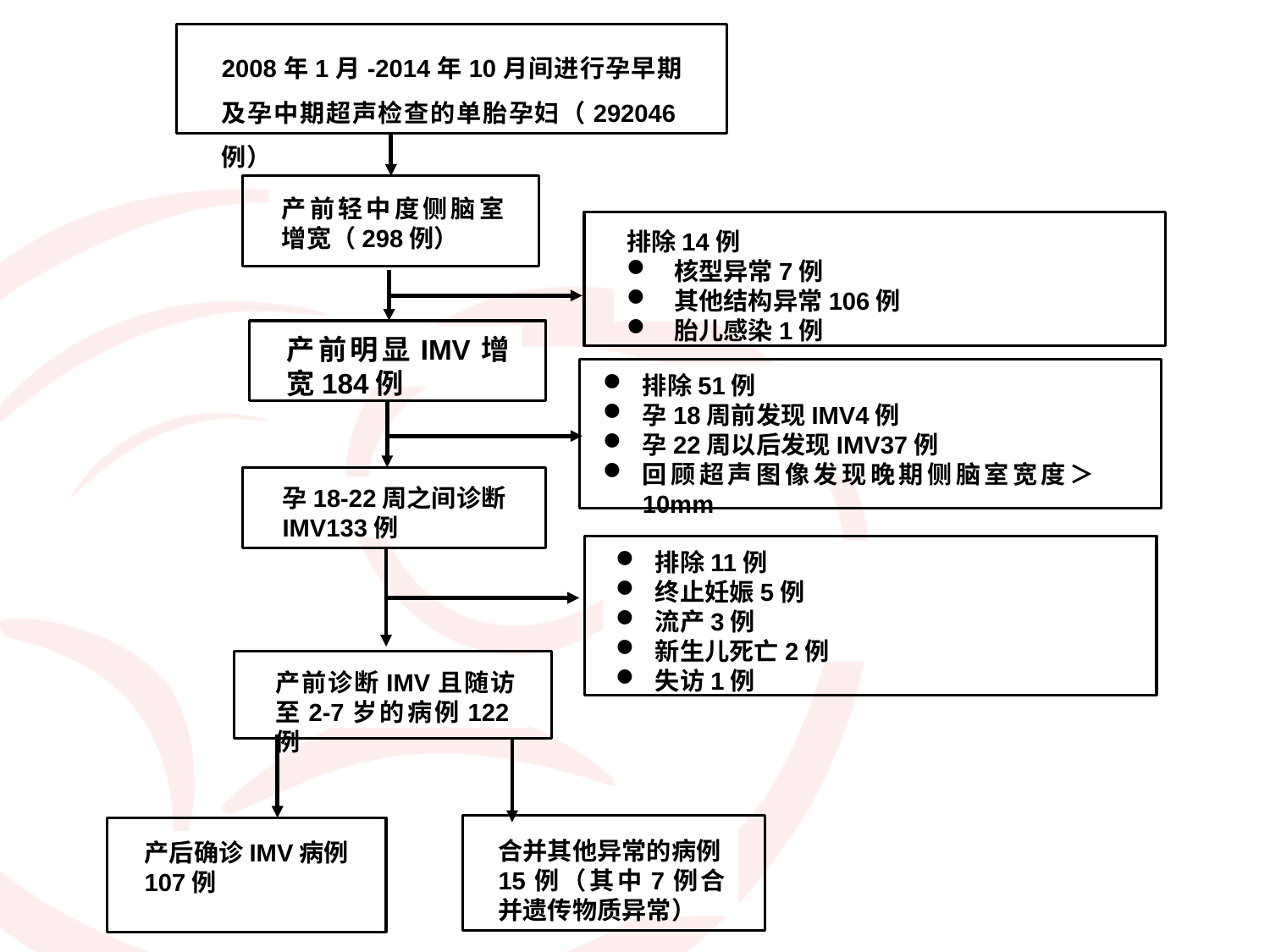

2008年1月-2014年10月间进行孕早期及孕中期超声检查的单胎孕妇（292046例）

产前轻中度侧脑室增宽（298例）

排除14例
核型异常7例
其他结构异常106例
胎儿感染1例

产前明显IMV增宽184例

排除51例
孕18周前发现IMV4例
孕22周以后发现IMV37例
回顾超声图像发现晚期侧脑室宽度＞10mm

孕18-22周之间诊断IMV133例

排除11例
终止妊娠5例
流产3例
新生儿死亡2例
失访1例

产前诊断IMV且随访至2-7岁的病例122例

合并其他异常的病例15例（其中7例合并遗传物质异常）

产后确诊IMV病例107例